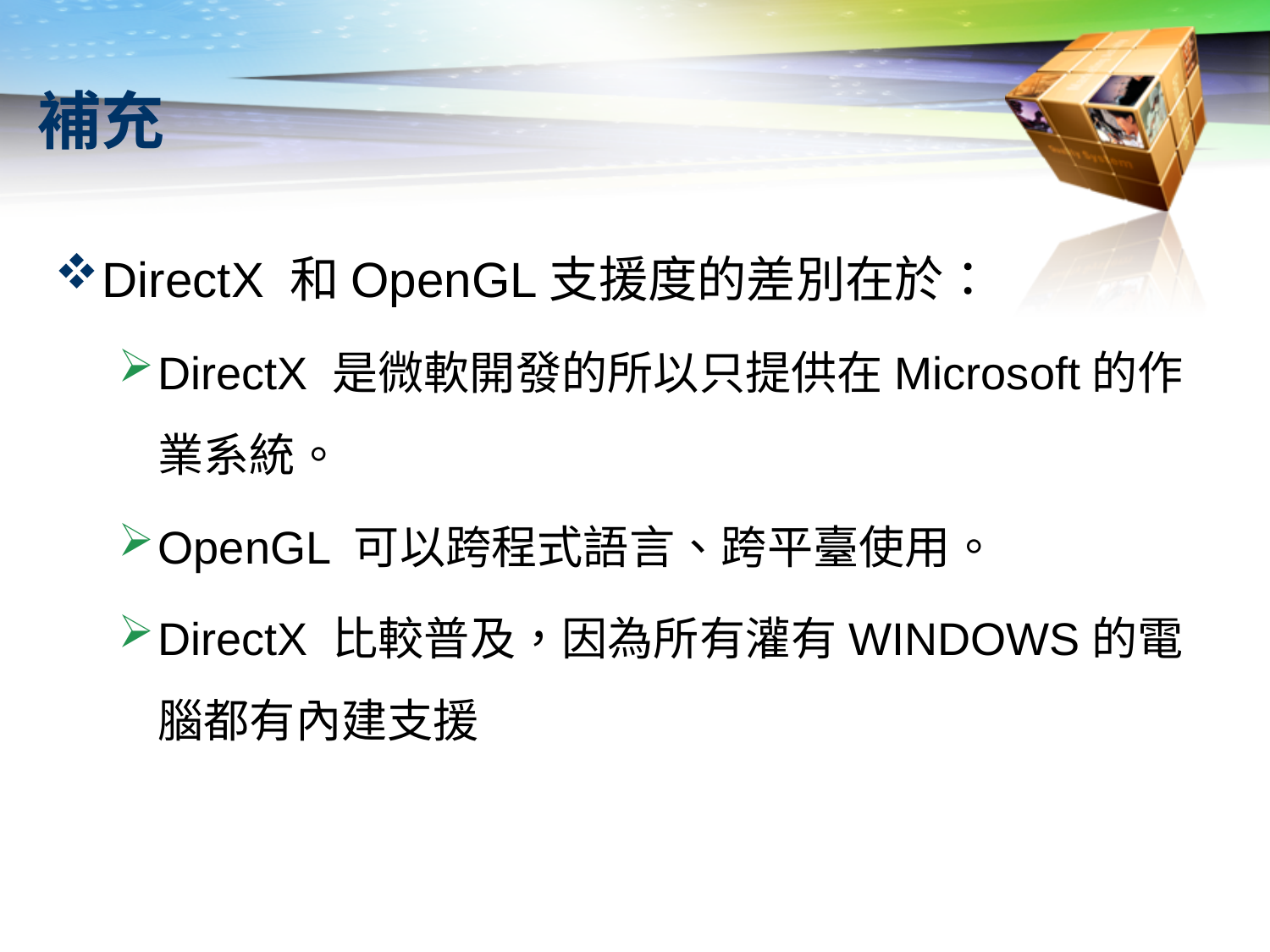

# 補充
DirectX 和OpenGL支援度的差別在於：
DirectX 是微軟開發的所以只提供在Microsoft的作業系統。
OpenGL 可以跨程式語言、跨平臺使用。
DirectX 比較普及，因為所有灌有WINDOWS的電腦都有內建支援